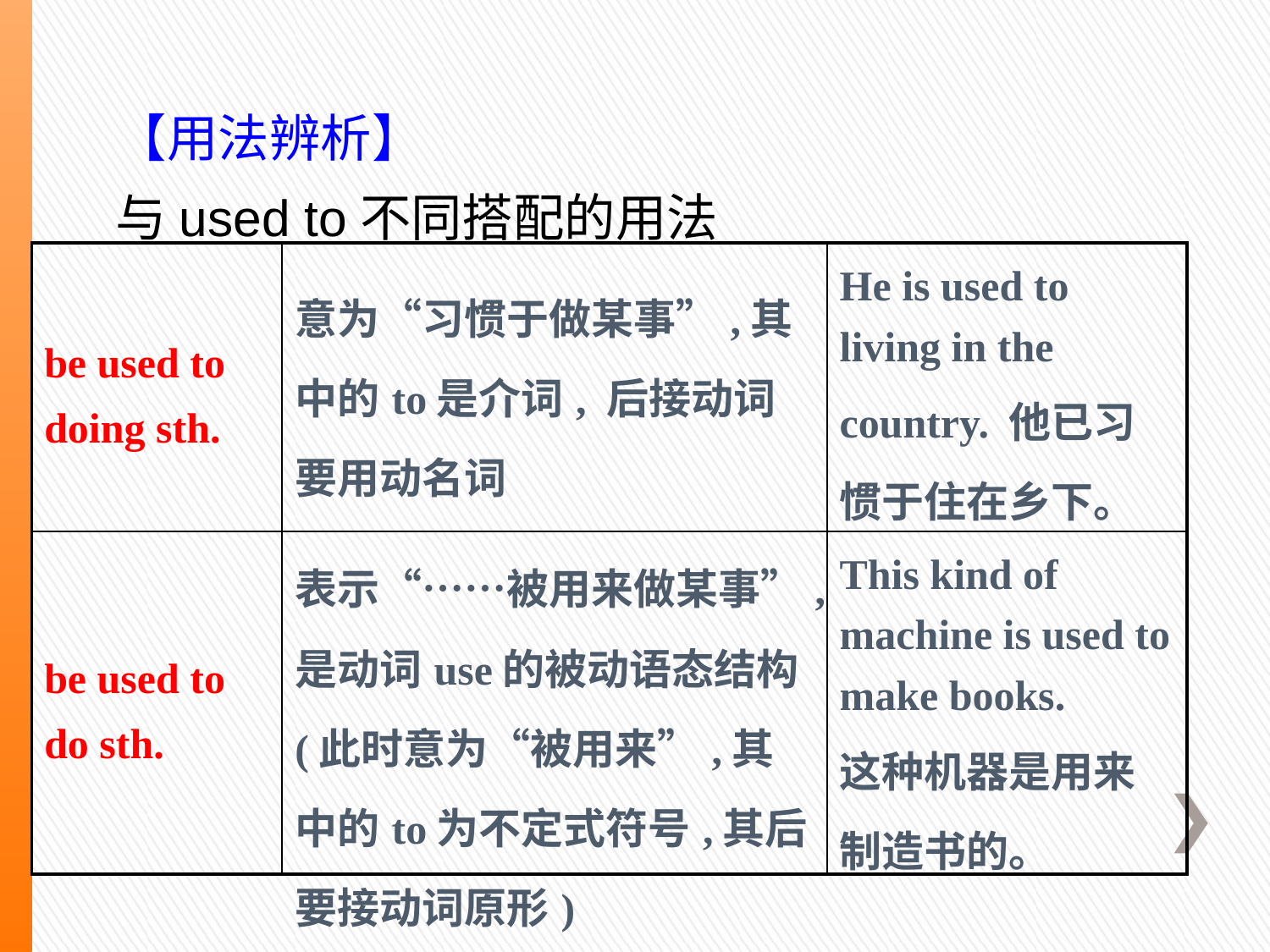

【用法辨析】
与used to不同搭配的用法
| be used to doing sth. | 意为“习惯于做某事”,其中的to是介词, 后接动词要用动名词 | He is used to living in the country. 他已习惯于住在乡下。 |
| --- | --- | --- |
| be used to do sth. | 表示“……被用来做某事”,是动词use的被动语态结构(此时意为“被用来”,其中的to为不定式符号,其后要接动词原形) | This kind of machine is used to make books. 这种机器是用来制造书的。 |